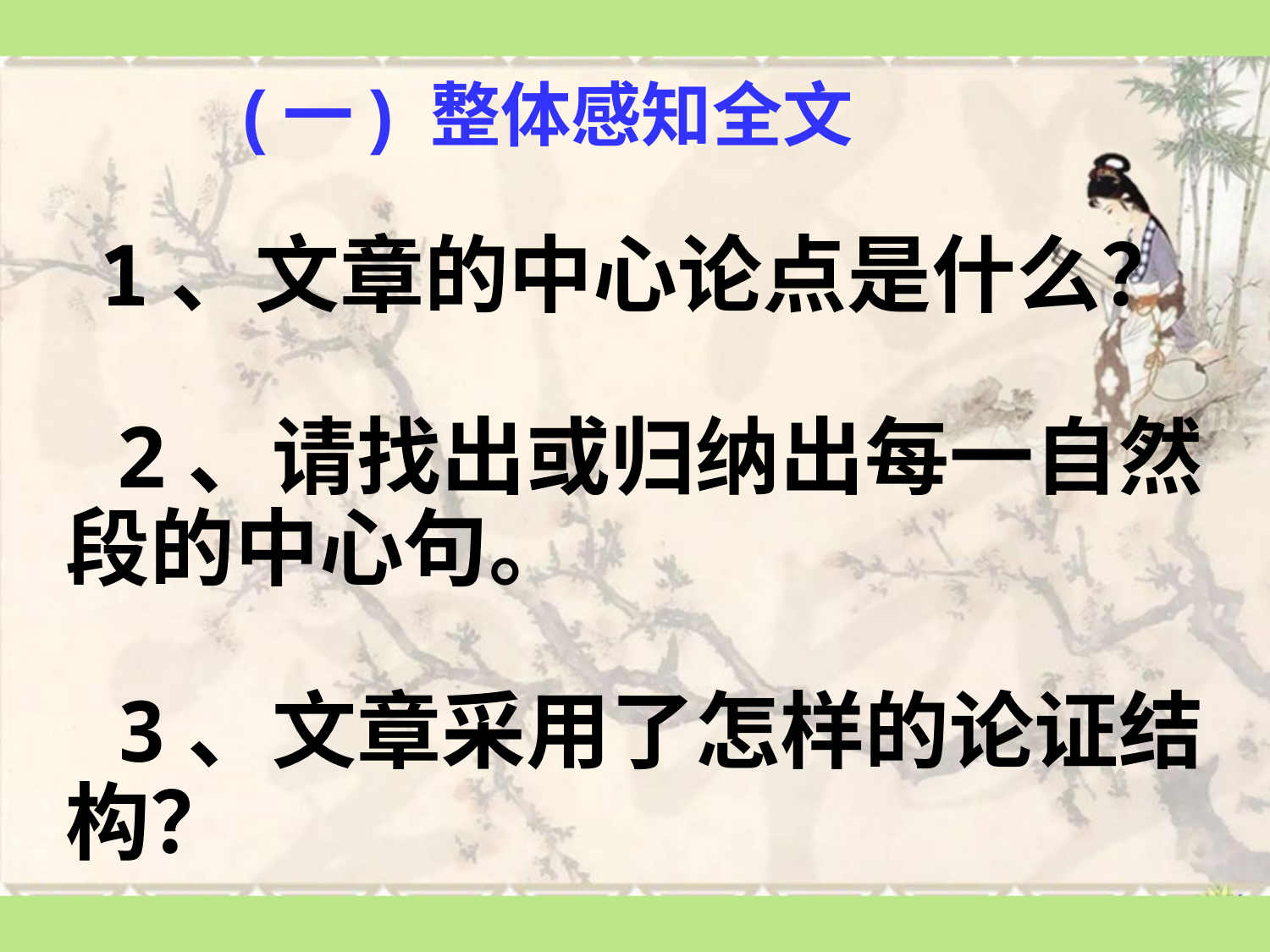

(一) 整体感知全文

 1、文章的中心论点是什么？

 2、请找出或归纳出每一自然段的中心句。

 3、文章采用了怎样的论证结构？